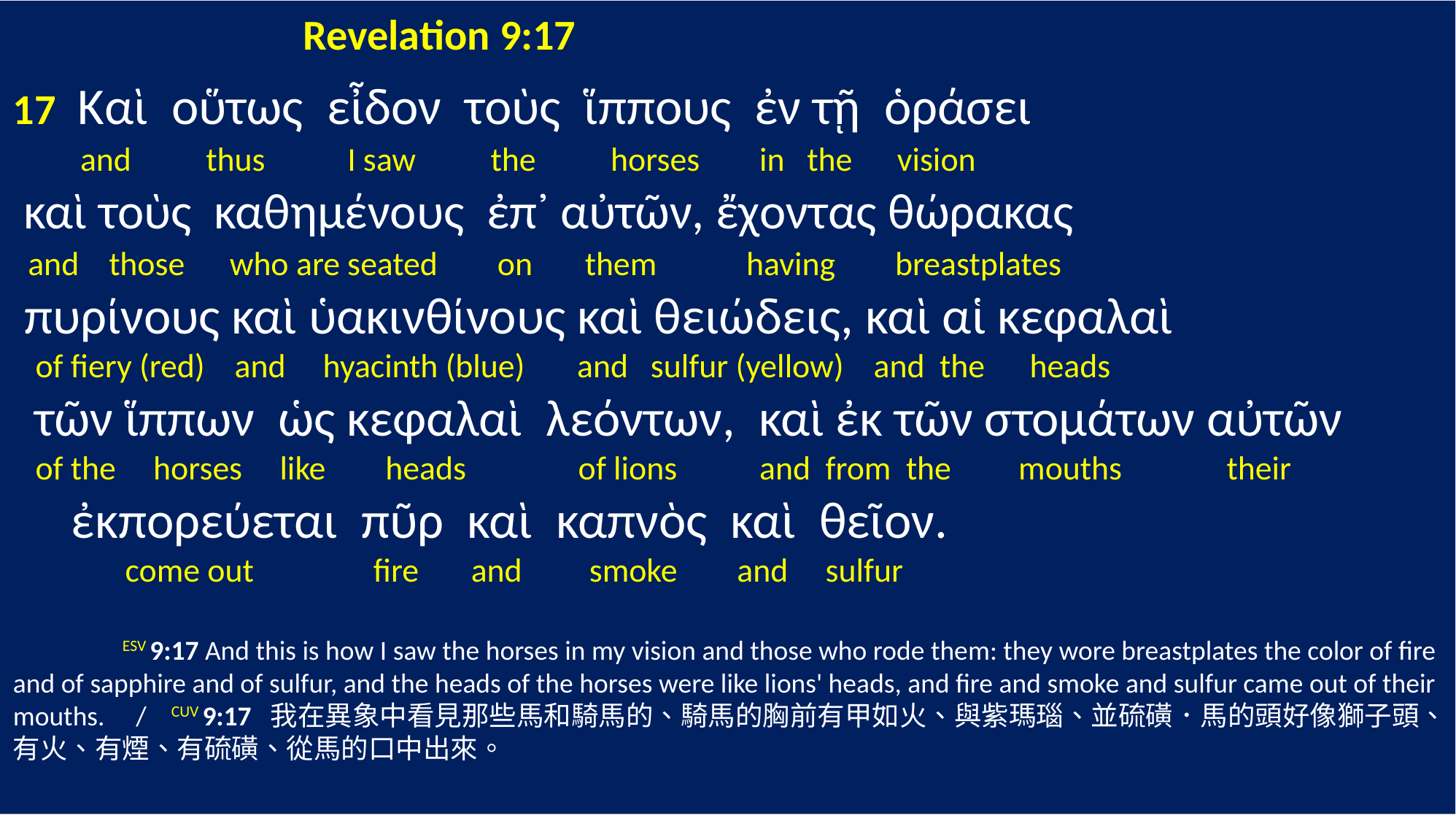

Revelation 9:17

17  Καὶ  οὕτως  εἶδον  τοὺς  ἵππους  ἐν τῇ  ὁράσει
         and          thus           I saw          the          horses        in   the      vision
 καὶ τοὺς  καθημένους  ἐπ᾽ αὐτῶν, ἔχοντας θώρακας
  and    those      who are seated        on       them            having        breastplates
 πυρίνους καὶ ὑακινθίνους καὶ θειώδεις, καὶ αἱ κεφαλαὶ
   of fiery (red)    and     hyacinth (blue)       and   sulfur (yellow)    and  the      heads
  τῶν ἵππων  ὡς κεφαλαὶ  λεόντων,  καὶ ἐκ τῶν στομάτων αὐτῶν
   of the     horses     like        heads               of lions           and  from  the         mouths              their
     ἐκπορεύεται  πῦρ  καὶ  καπνὸς  καὶ  θεῖον.
               come out                fire       and         smoke        and     sulfur

	ESV 9:17 And this is how I saw the horses in my vision and those who rode them: they wore breastplates the color of fire and of sapphire and of sulfur, and the heads of the horses were like lions' heads, and fire and smoke and sulfur came out of their mouths.     /    CUV 9:17  我在異象中看見那些馬和騎馬的、騎馬的胸前有甲如火、與紫瑪瑙、並硫磺．馬的頭好像獅子頭、有火、有煙、有硫磺、從馬的口中出來。